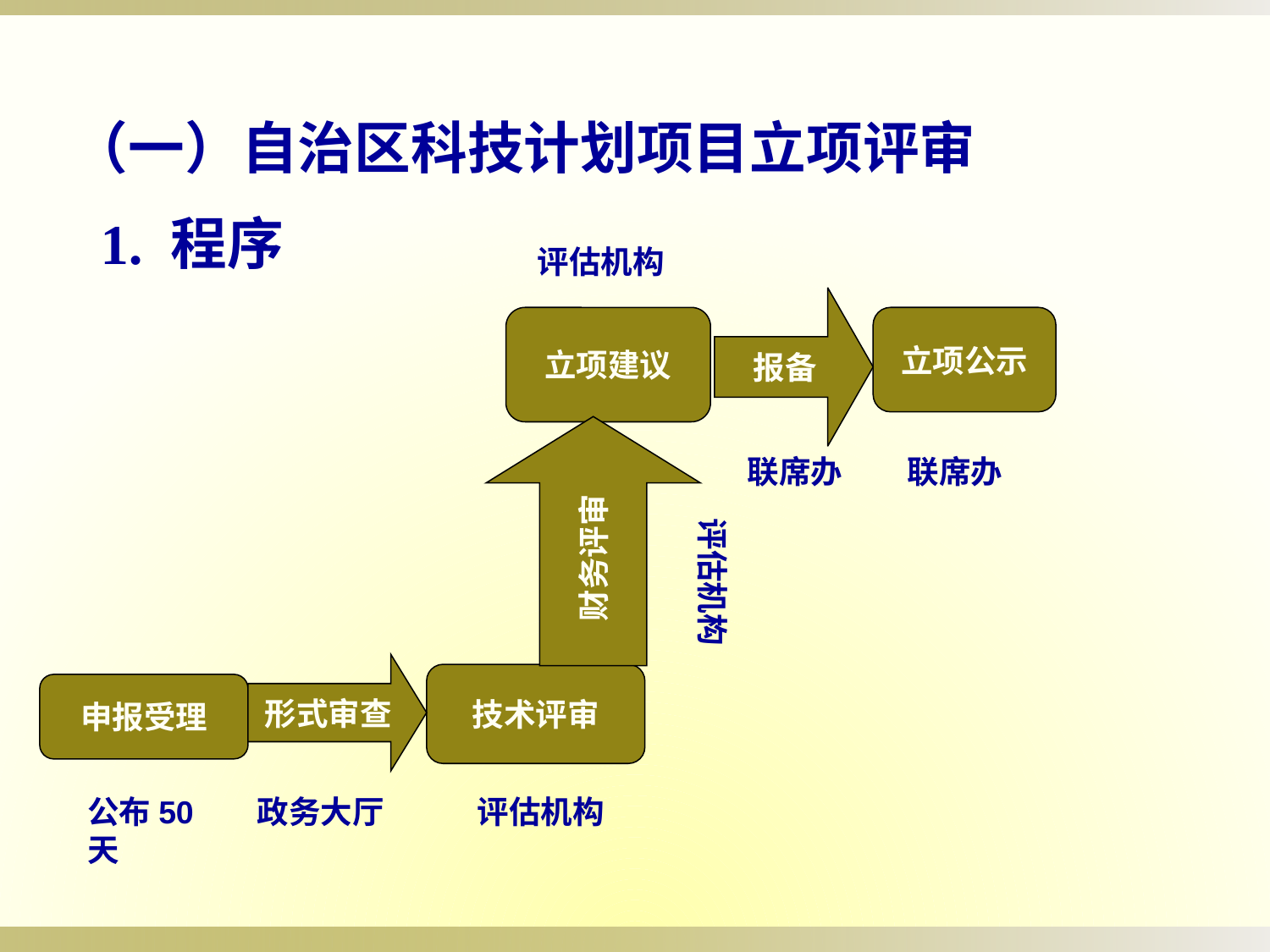

（一）自治区科技计划项目立项评审
  1. 程序
评估机构
报备
立项建议
立项公示
财务评审
联席办
联席办
评估机构
形式审查
技术评审
申报受理
公布50天
政务大厅
评估机构